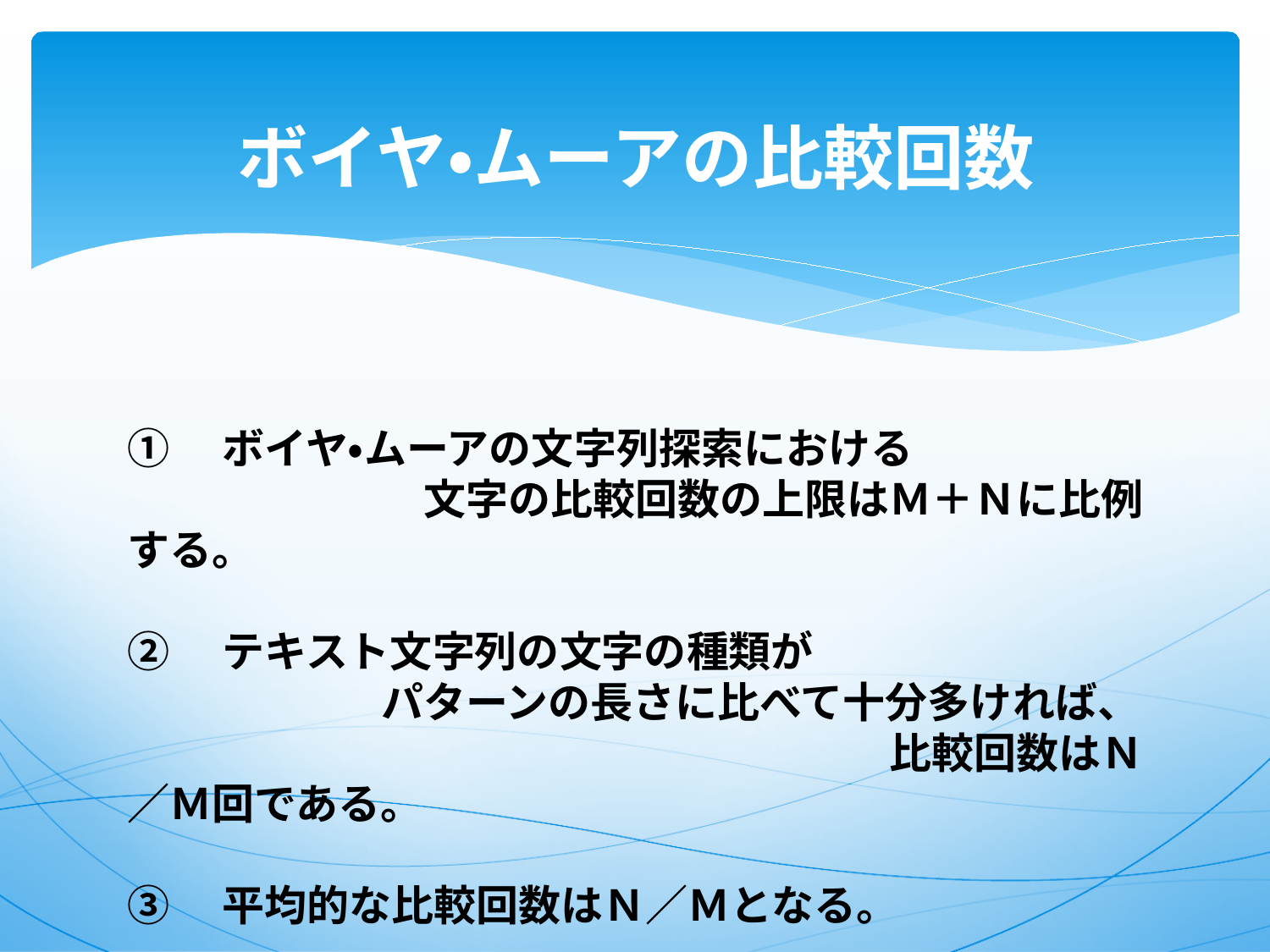

# ボイヤ・ムーアの比較回数
①　ボイヤ・ムーアの文字列探索における
　　　　　　　文字の比較回数の上限はＭ＋Ｎに比例する。

②　テキスト文字列の文字の種類が
　　　　　　パターンの長さに比べて十分多ければ、
　　　　　　　　　　　　　　　　　　比較回数はＮ／Ｍ回である。

③　平均的な比較回数はＮ／Ｍとなる。